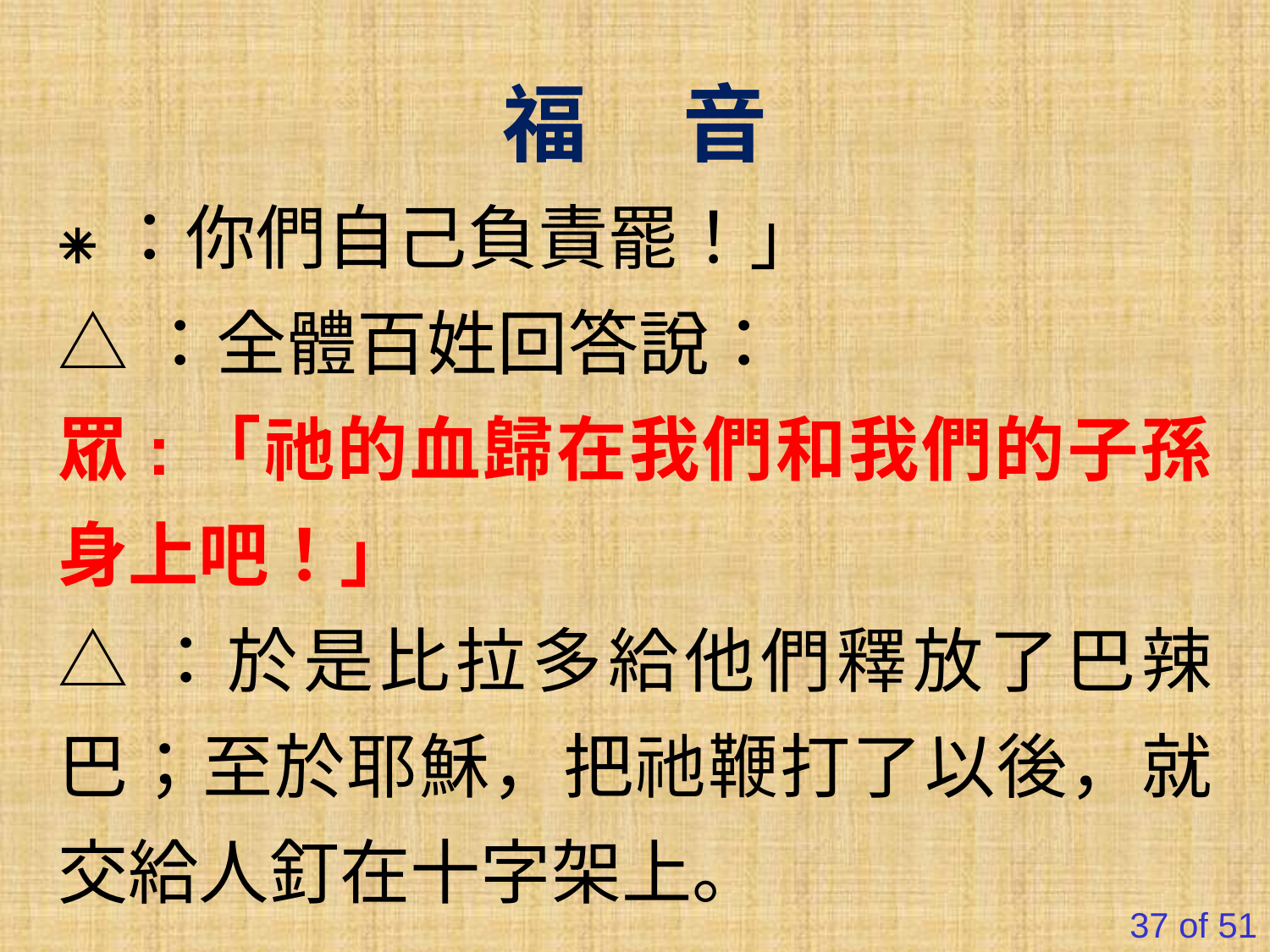

福     音
⁕：你們自己負責罷！」
△：全體百姓回答說：
眾:「祂的血歸在我們和我們的子孫身上吧！」
△：於是比拉多給他們釋放了巴辣巴；至於耶穌，把祂鞭打了以後，就交給人釘在十字架上。
37 of 51